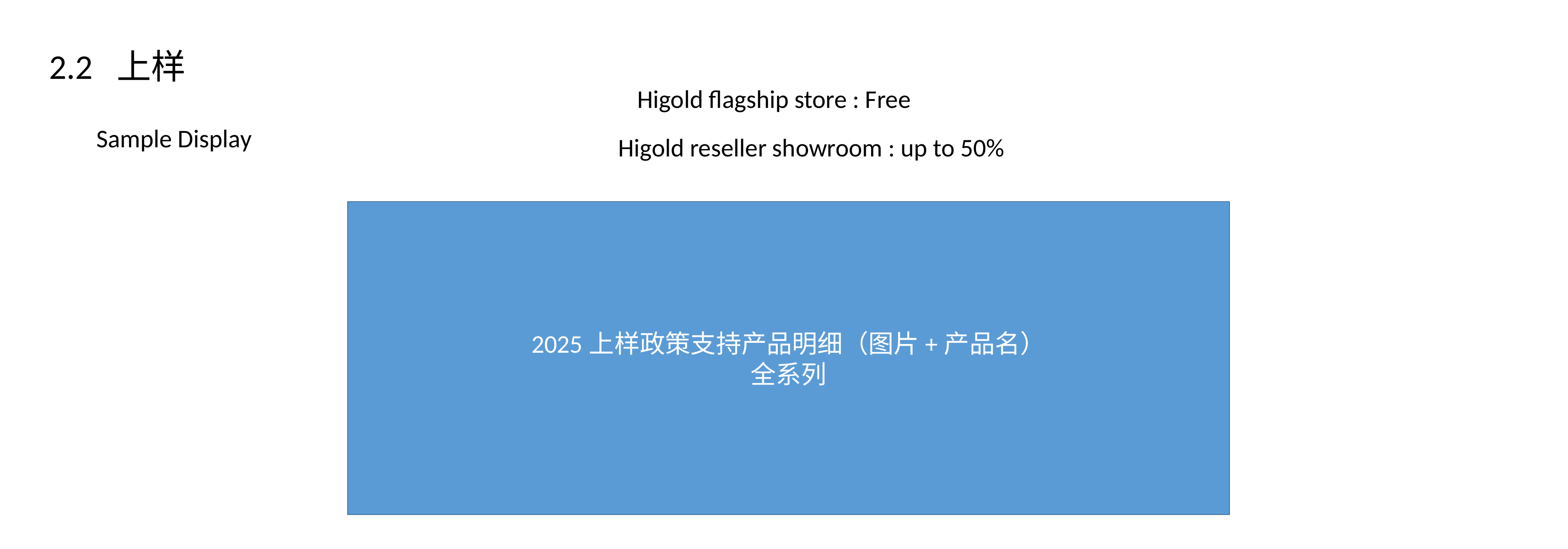

2.2  上样
Higold flagship store : Free
Sample Display
Higold reseller showroom : up to 50%
2025上样政策支持产品明细（图片+产品名）
全系列